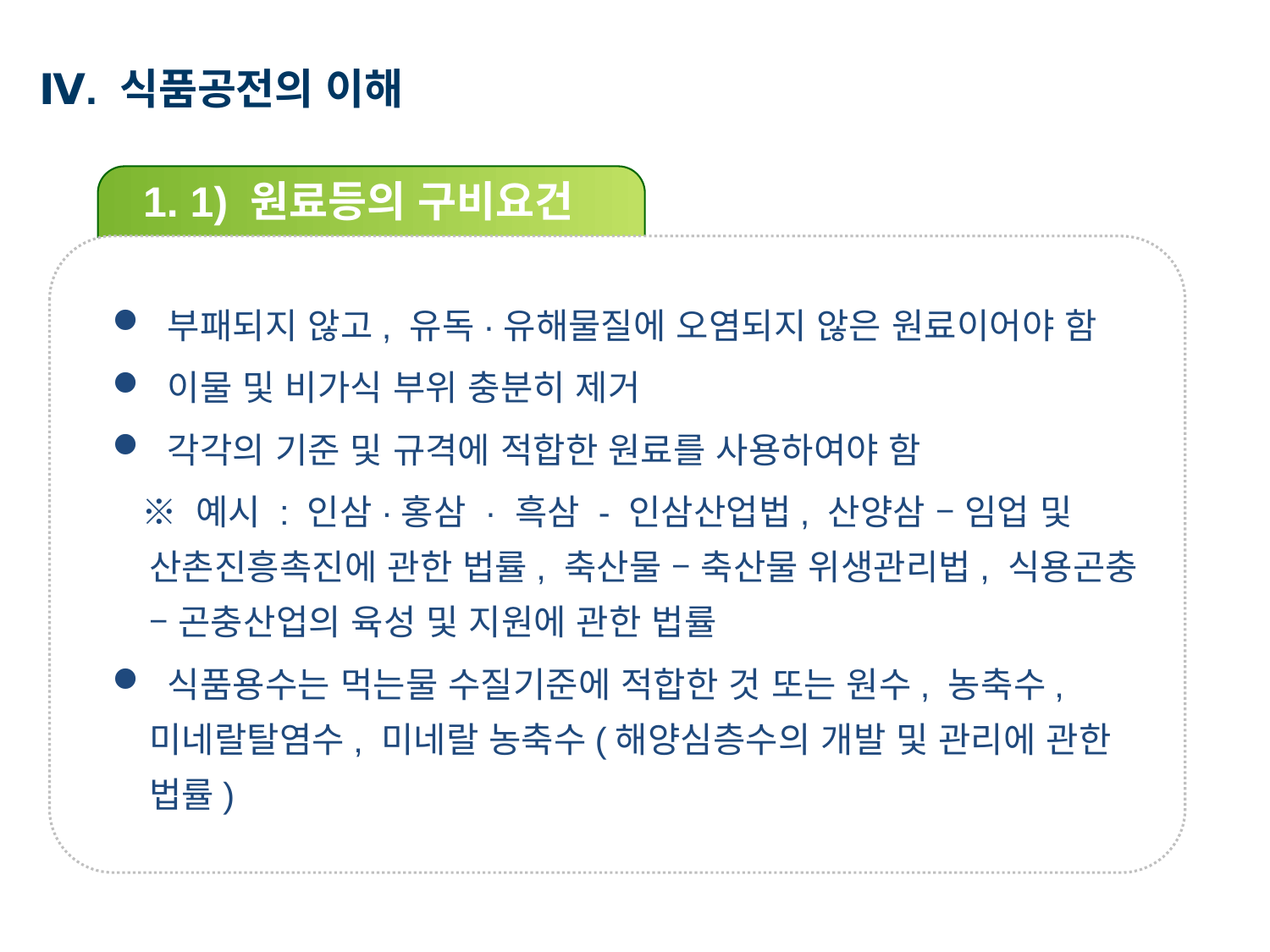

Ⅳ. 식품공전의 이해
1. 1) 원료등의 구비요건

 부패되지 않고, 유독·유해물질에 오염되지 않은 원료이어야 함
 이물 및 비가식 부위 충분히 제거
 각각의 기준 및 규격에 적합한 원료를 사용하여야 함
   ※ 예시 : 인삼·홍삼 · 흑삼 - 인삼산업법, 산양삼 – 임업 및 산촌진흥촉진에 관한 법률, 축산물 – 축산물 위생관리법, 식용곤충 – 곤충산업의 육성 및 지원에 관한 법률
 식품용수는 먹는물 수질기준에 적합한 것 또는 원수, 농축수, 미네랄탈염수, 미네랄 농축수(해양심층수의 개발 및 관리에 관한 법률)